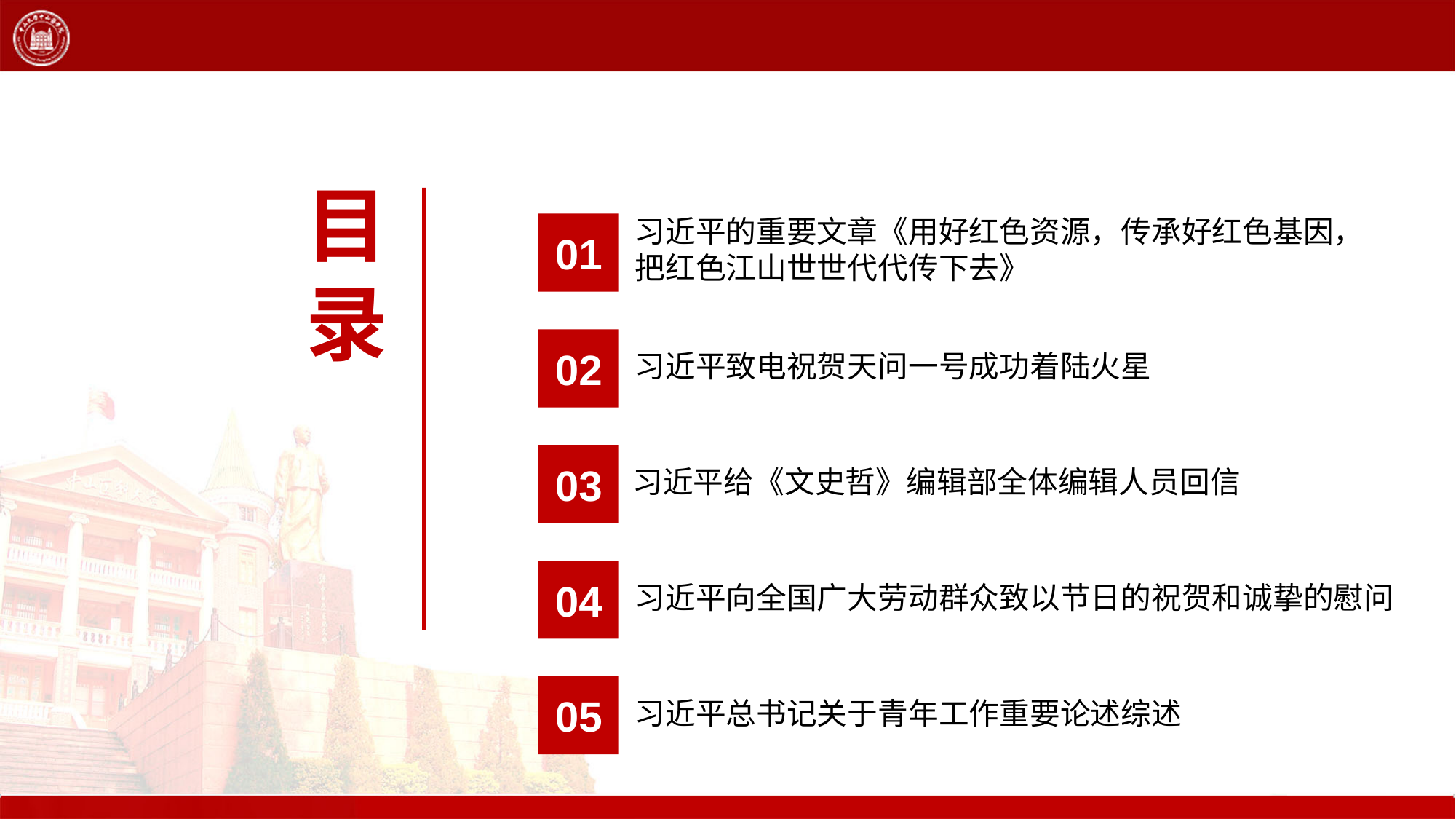

目录

习近平的重要文章《用好红色资源，传承好红色基因，把红色江山世世代代传下去》
01
02
习近平致电祝贺天问一号成功着陆火星
03
习近平给《文史哲》编辑部全体编辑人员回信
04
习近平向全国广大劳动群众致以节日的祝贺和诚挚的慰问
05
习近平总书记关于青年工作重要论述综述